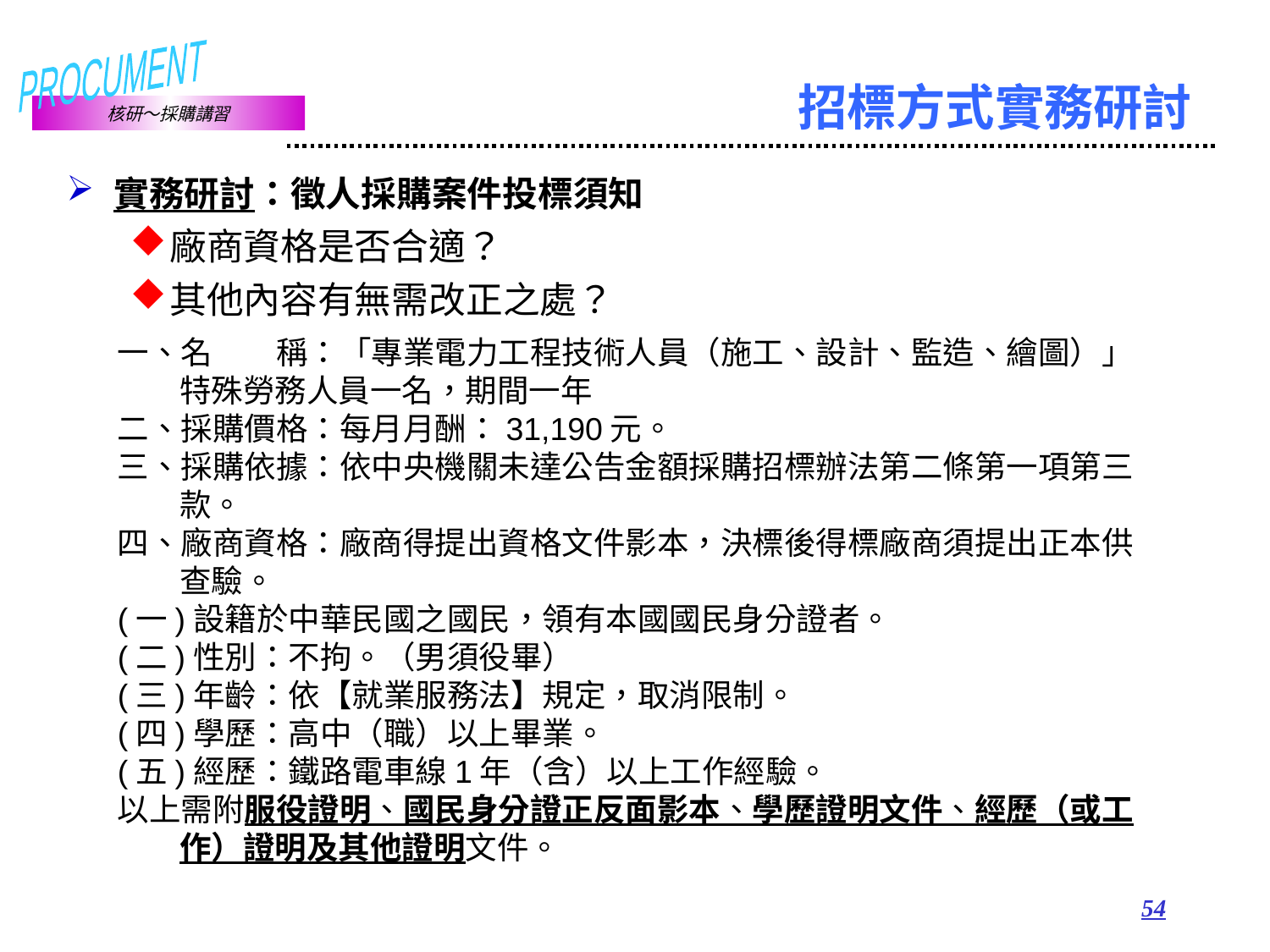

# 招標方式實務研討
實務研討：徵人採購案件投標須知
廠商資格是否合適？
其他內容有無需改正之處？

一、名　　稱：「專業電力工程技術人員（施工、設計、監造、繪圖）」特殊勞務人員一名，期間一年
二、採購價格：每月月酬：31,190元。
三、採購依據：依中央機關未達公告金額採購招標辦法第二條第一項第三款。
四、廠商資格：廠商得提出資格文件影本，決標後得標廠商須提出正本供查驗。
(一)設籍於中華民國之國民，領有本國國民身分證者。
(二)性別：不拘。（男須役畢）
(三)年齡：依【就業服務法】規定，取消限制。
(四)學歷：高中（職）以上畢業。
(五)經歷：鐵路電車線1年（含）以上工作經驗。
以上需附服役證明、國民身分證正反面影本、學歷證明文件、經歷（或工作）證明及其他證明文件。
54